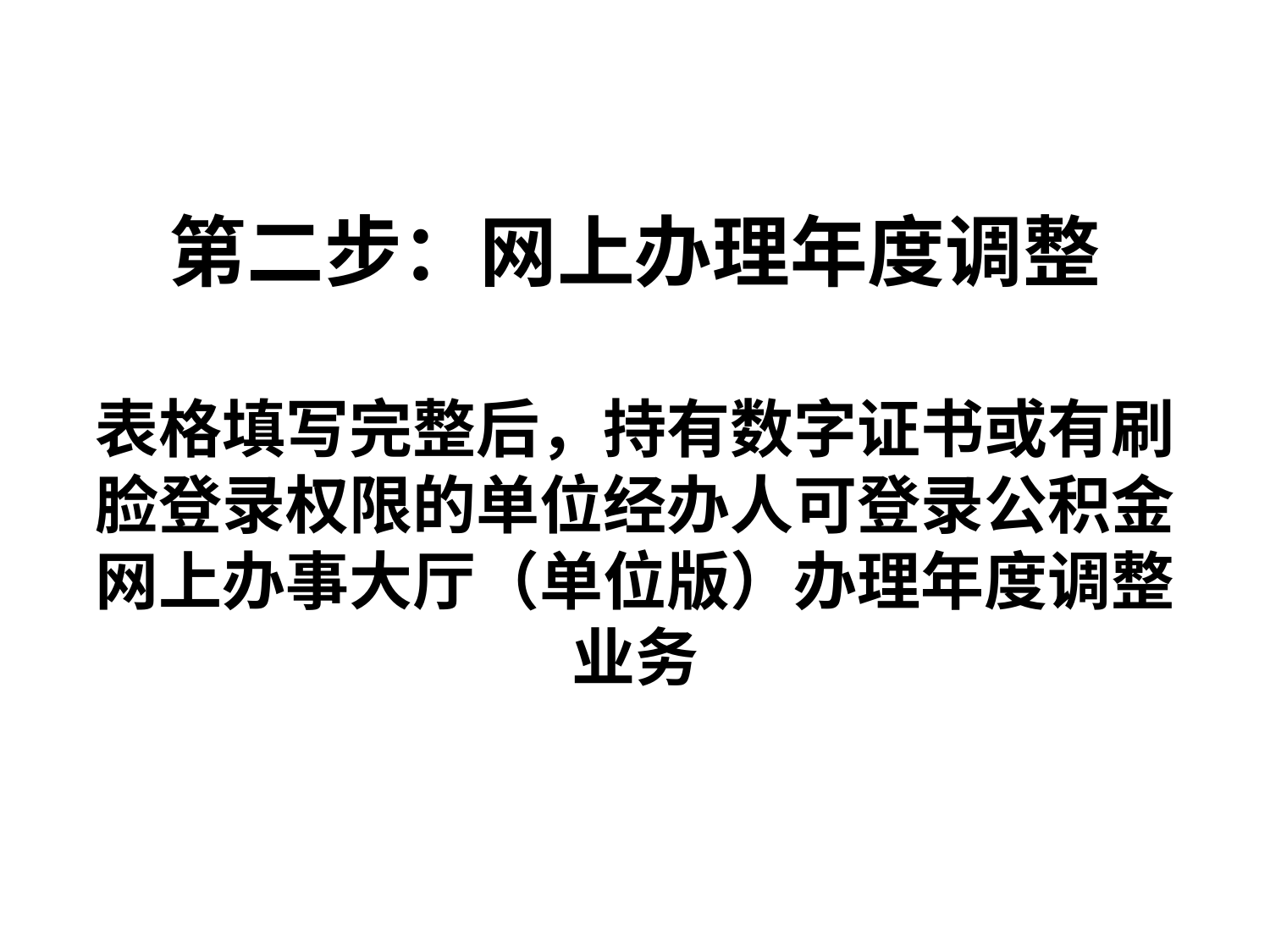

# 第二步：网上办理年度调整 表格填写完整后，持有数字证书或有刷脸登录权限的单位经办人可登录公积金网上办事大厅（单位版）办理年度调整业务